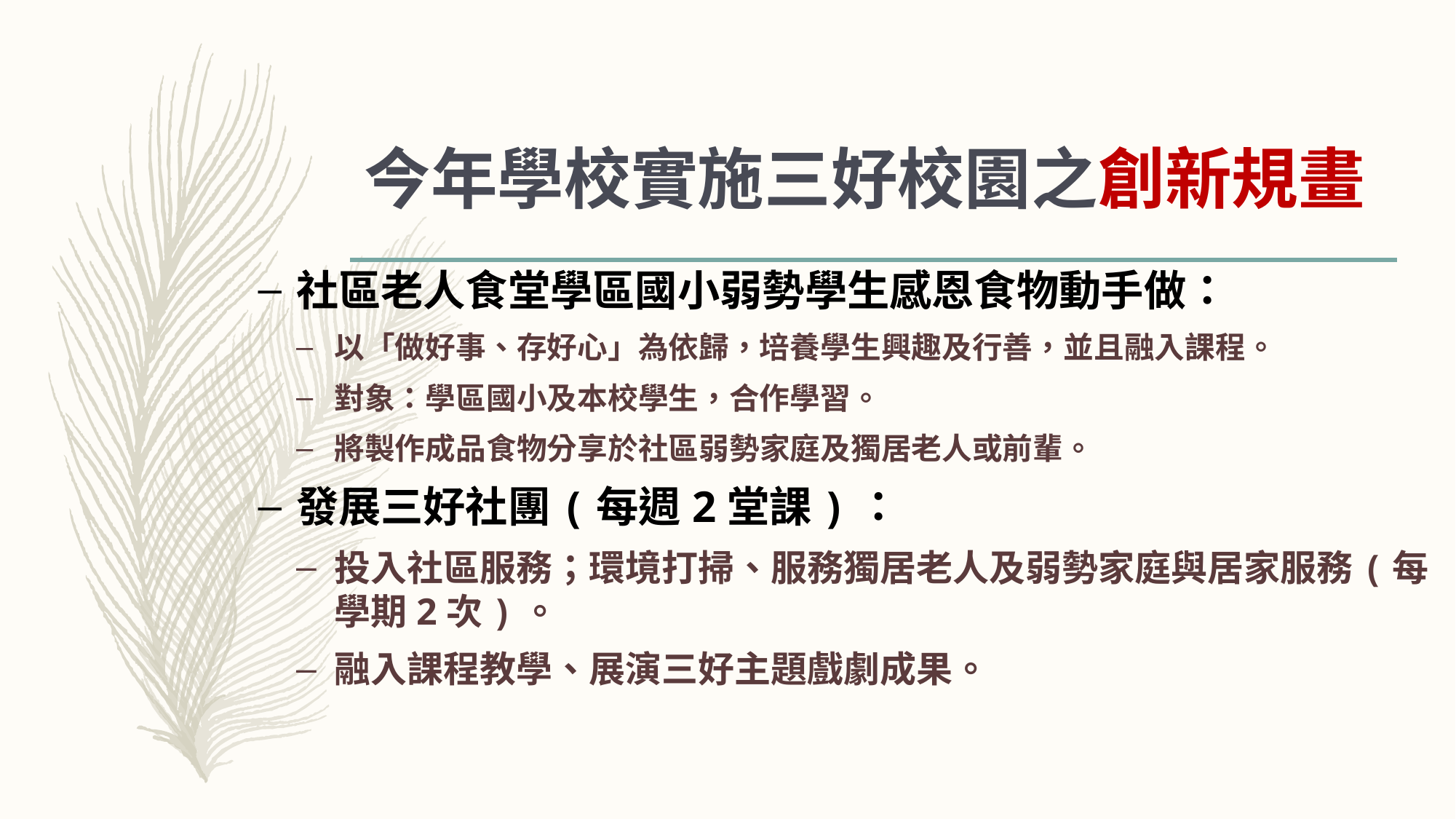

# 今年學校實施三好校園之創新規畫
社區老人食堂學區國小弱勢學生感恩食物動手做：
以「做好事、存好心」為依歸，培養學生興趣及行善，並且融入課程。
對象：學區國小及本校學生，合作學習。
將製作成品食物分享於社區弱勢家庭及獨居老人或前輩。
發展三好社團(每週2堂課)：
投入社區服務；環境打掃、服務獨居老人及弱勢家庭與居家服務(每學期2次)。
融入課程教學、展演三好主題戲劇成果。